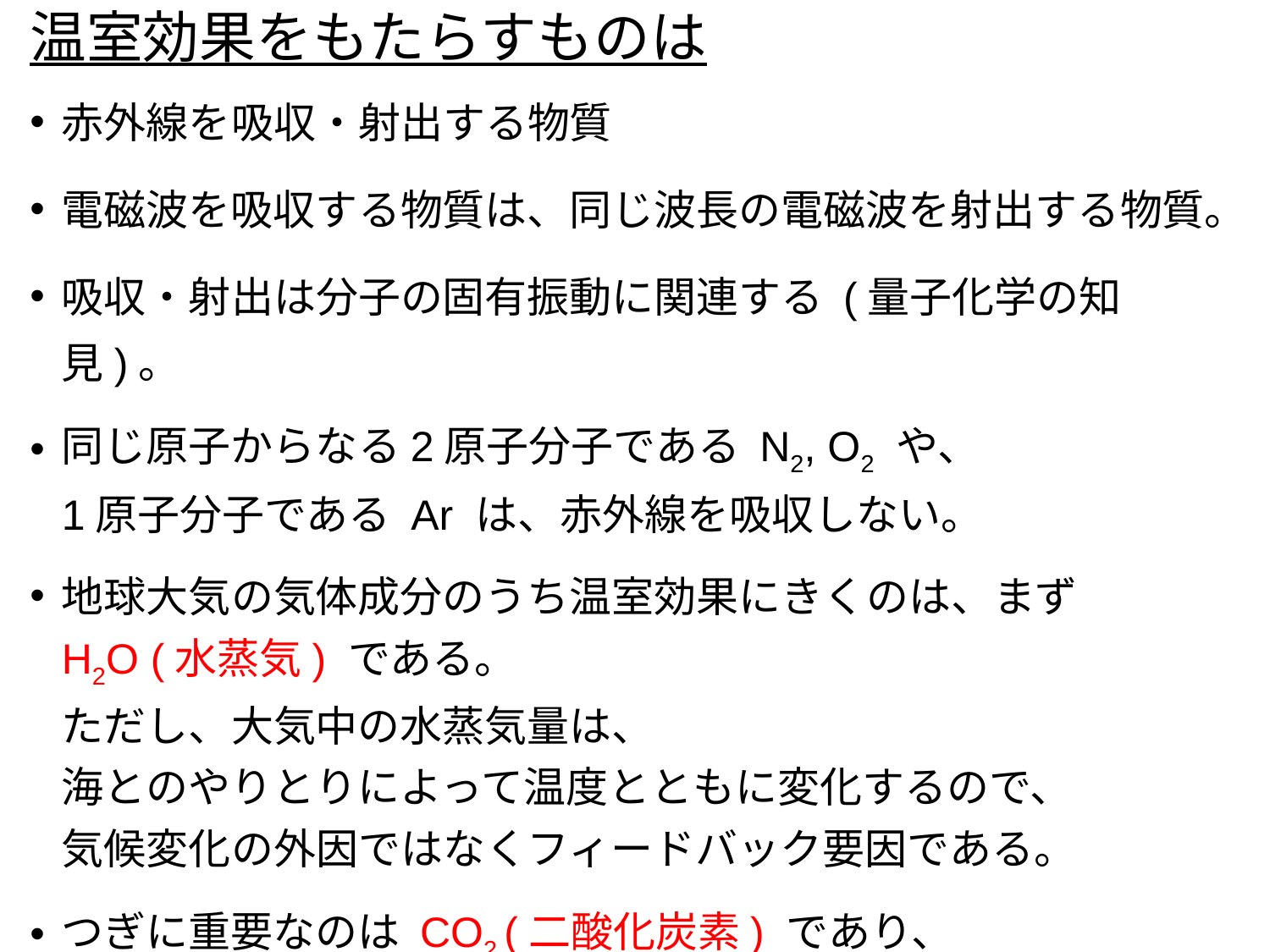

# 温室効果をもたらすものは
赤外線を吸収・射出する物質
電磁波を吸収する物質は、同じ波長の電磁波を射出する物質。
吸収・射出は分子の固有振動に関連する (量子化学の知見)。
同じ原子からなる2原子分子である N2, O2 や、
1原子分子である Ar は、赤外線を吸収しない。
地球大気の気体成分のうち温室効果にきくのは、まず
H2O (水蒸気) である。
ただし、大気中の水蒸気量は、
海とのやりとりによって温度とともに変化するので、
気候変化の外因ではなくフィードバック要因である。
つぎに重要なのは CO2 (二酸化炭素) であり、
大気中のその量の変化は、気候変化の外因とみなせる。